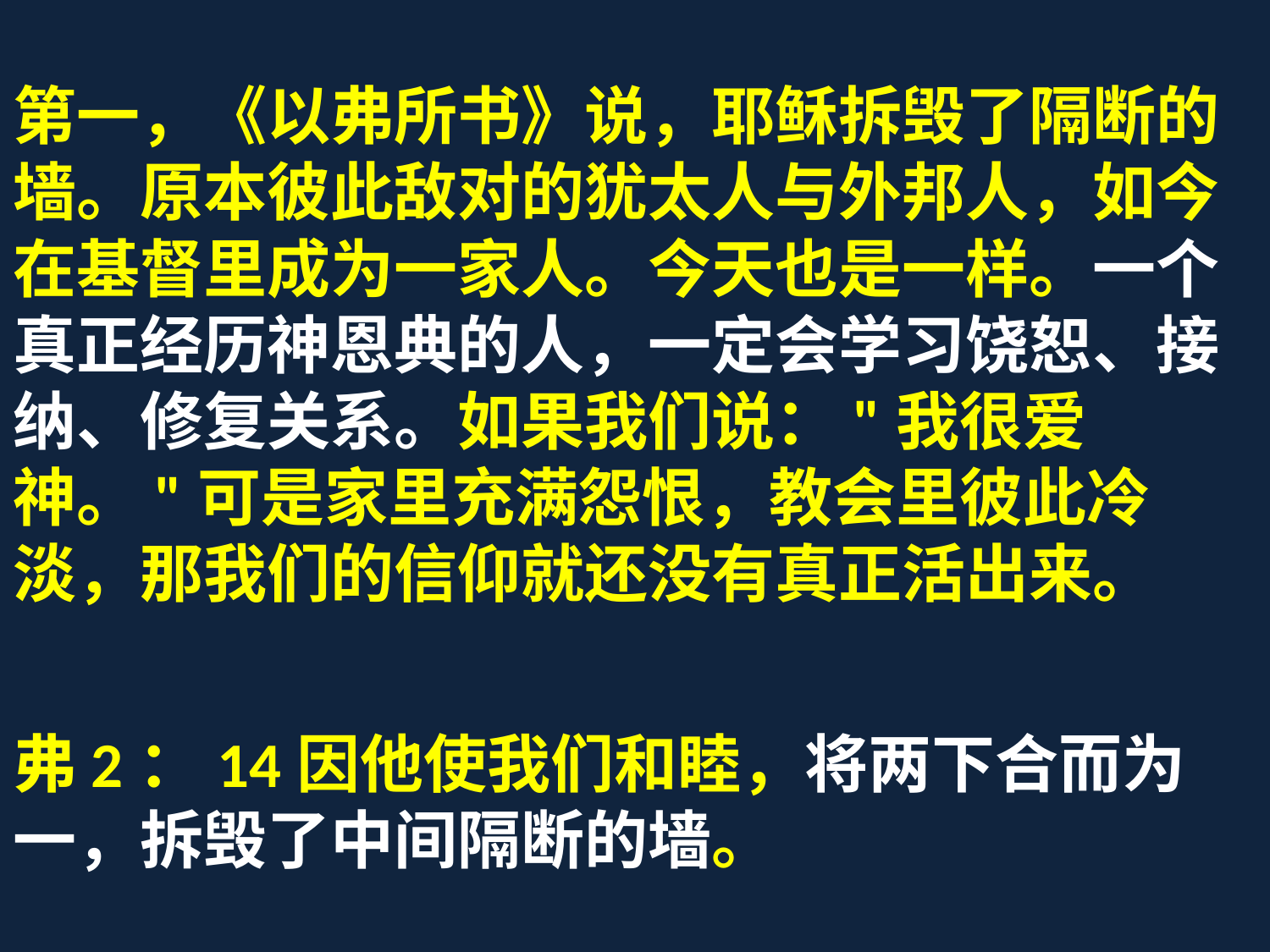

第一，《以弗所书》说，耶稣拆毁了隔断的墙。原本彼此敌对的犹太人与外邦人，如今在基督里成为一家人。今天也是一样。一个真正经历神恩典的人，一定会学习饶恕、接纳、修复关系。如果我们说："我很爱神。"可是家里充满怨恨，教会里彼此冷淡，那我们的信仰就还没有真正活出来。

弗2：14因他使我们和睦，将两下合而为一，拆毁了中间隔断的墙。